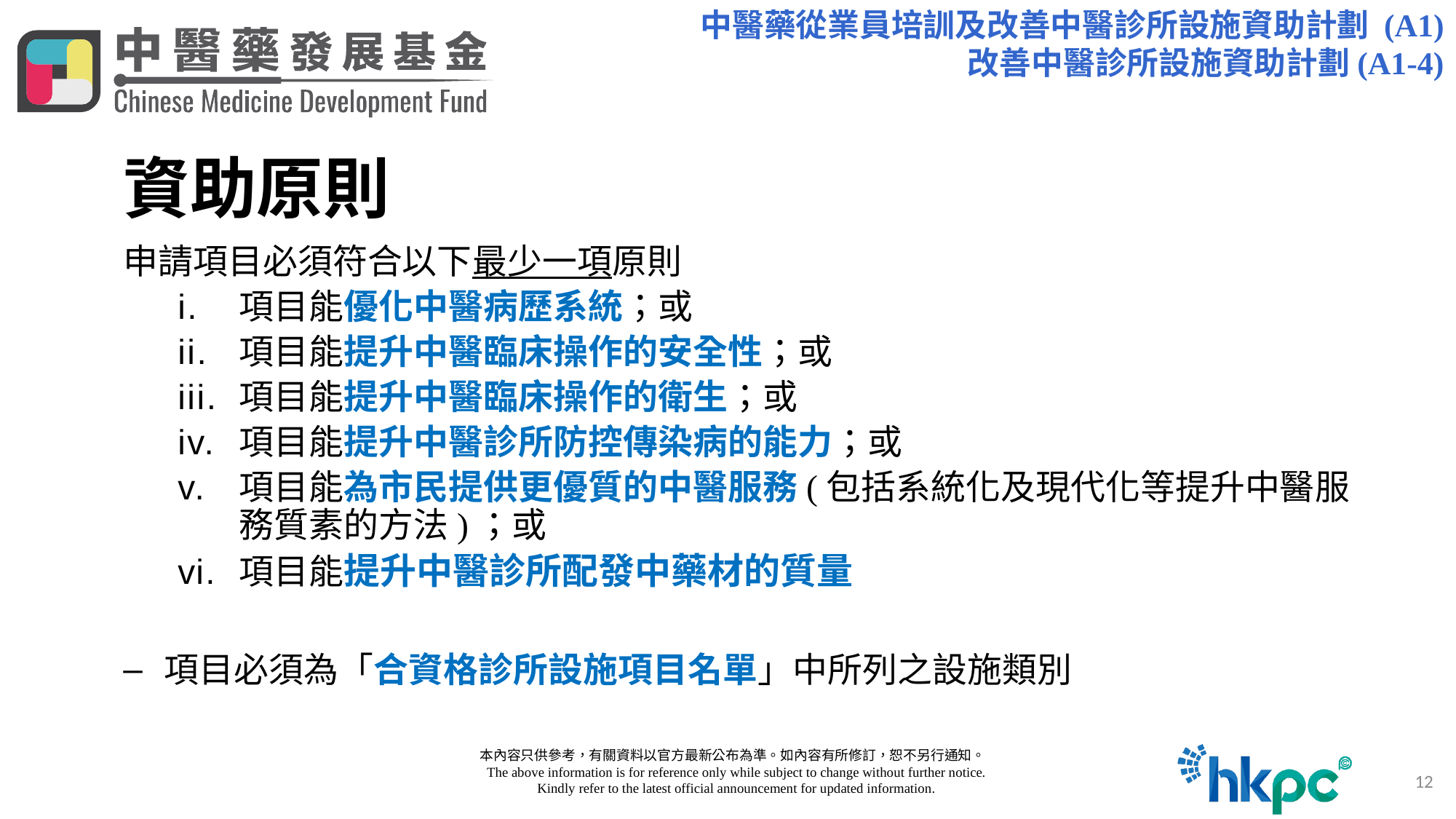

中醫藥從業員培訓及改善中醫診所設施資助計劃 (A1)
改善中醫診所設施資助計劃(A1-4)
# 資助原則
申請項目必須符合以下最少一項原則
項目能優化中醫病歷系統；或
項目能提升中醫臨床操作的安全性；或
項目能提升中醫臨床操作的衛生；或
項目能提升中醫診所防控傳染病的能力；或
項目能為市民提供更優質的中醫服務(包括系統化及現代化等提升中醫服務質素的方法)；或
項目能提升中醫診所配發中藥材的質量

項目必須為「合資格診所設施項目名單」中所列之設施類別

  本內容只供參考，有關資料以官方最新公布為準。如內容有所修訂，恕不另行通知。
     The above information is for reference only while subject to change without further notice.
     Kindly refer to the latest official announcement for updated information.
12